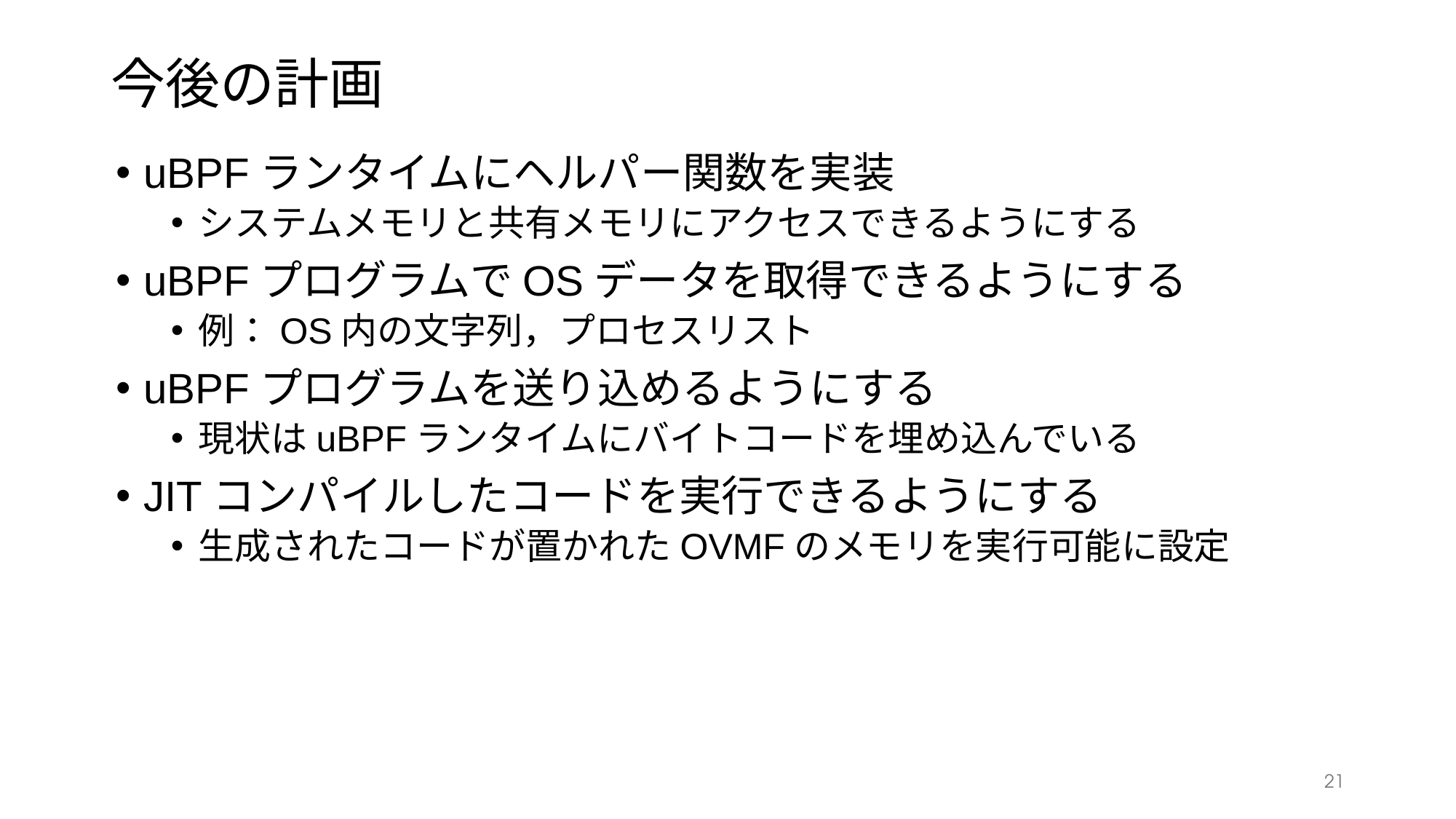

# 今後の計画
uBPFランタイムにヘルパー関数を実装
システムメモリと共有メモリにアクセスできるようにする
uBPFプログラムでOSデータを取得できるようにする
例：OS内の文字列，プロセスリスト
uBPFプログラムを送り込めるようにする
現状はuBPFランタイムにバイトコードを埋め込んでいる
JITコンパイルしたコードを実行できるようにする
生成されたコードが置かれたOVMFのメモリを実行可能に設定

21